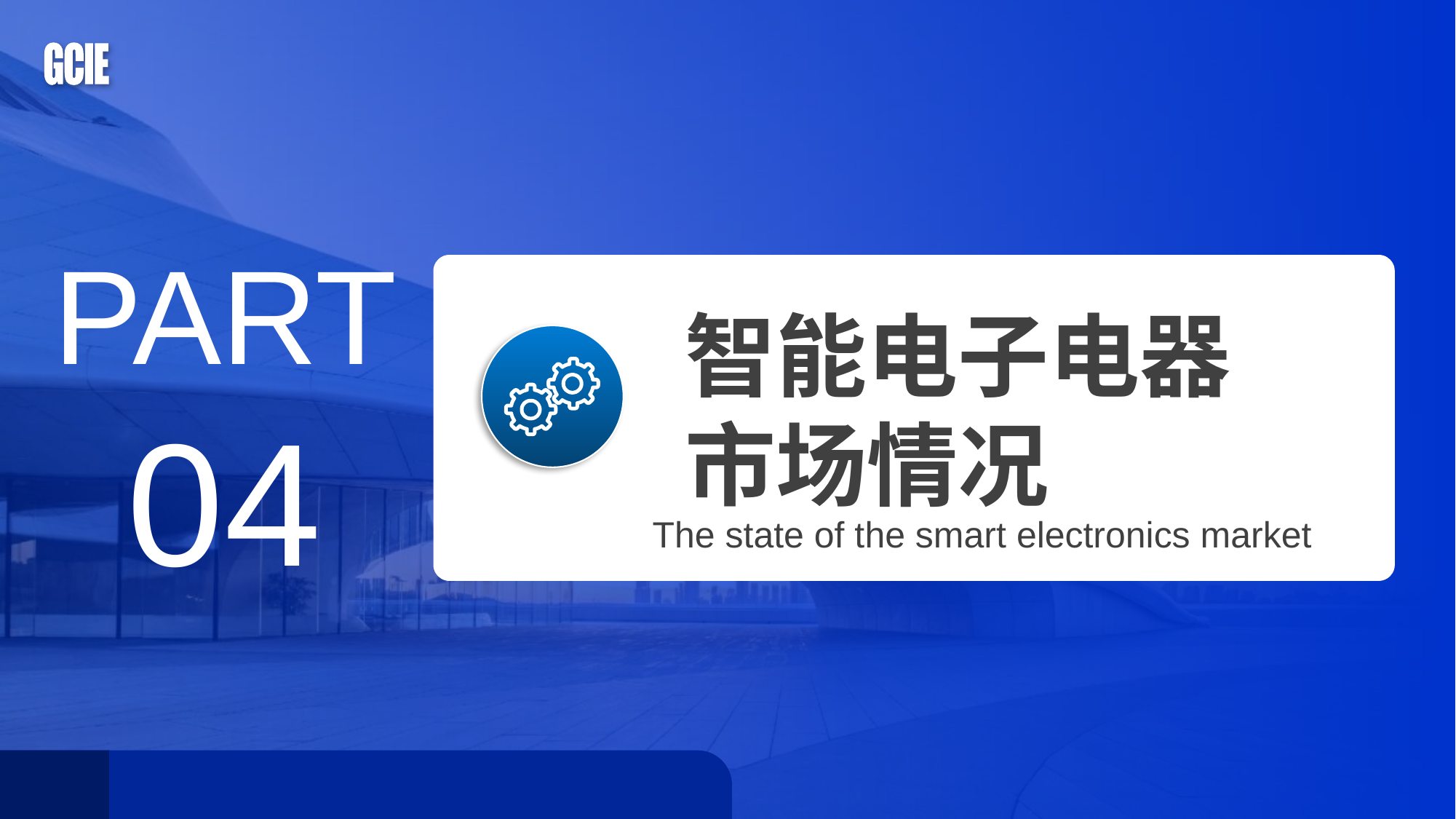

PART 04

智能电子电器
市场情况

The state of the smart electronics market